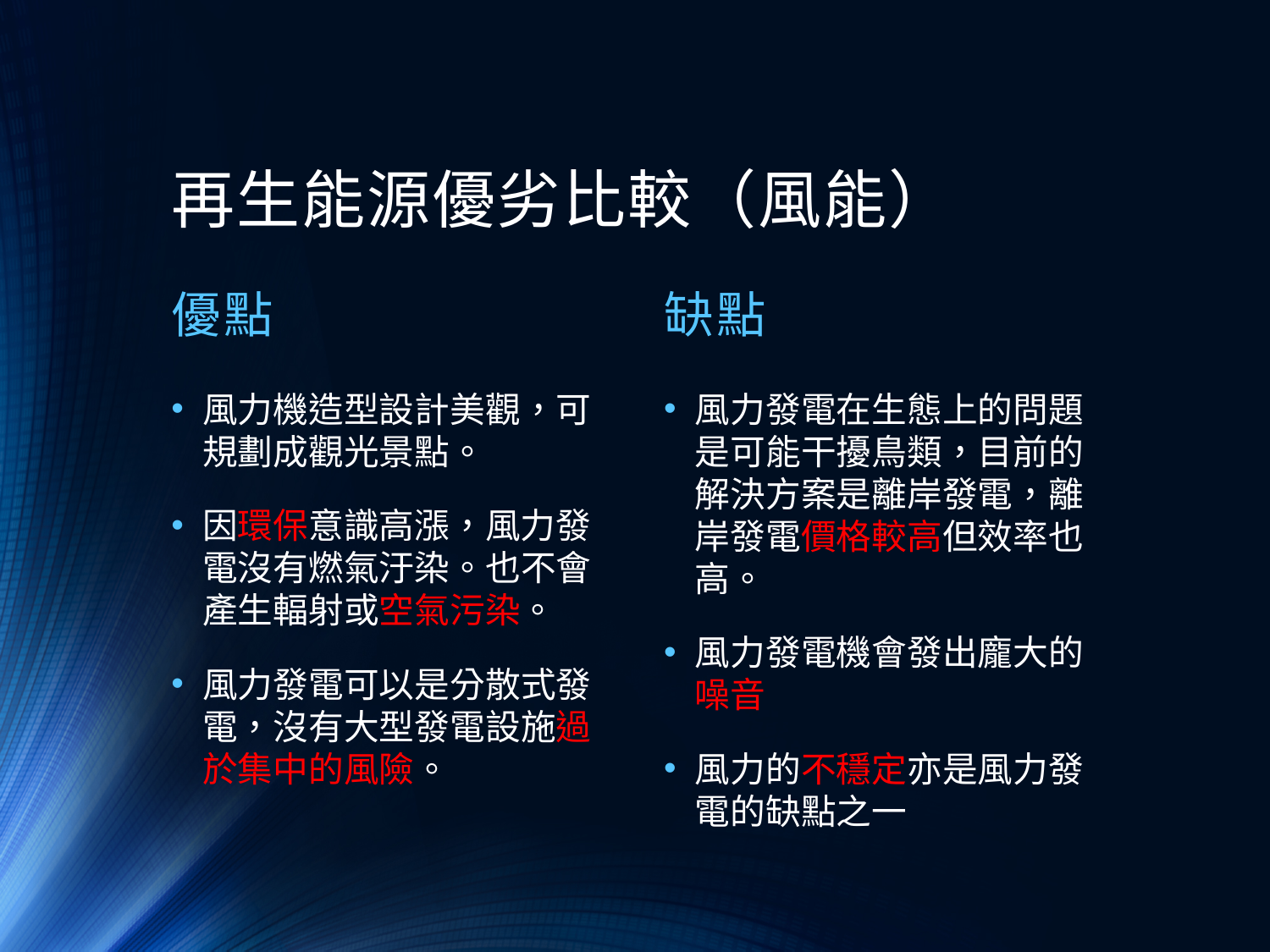

# 再生能源優劣比較（風能）
優點
缺點
風力機造型設計美觀，可規劃成觀光景點。
因環保意識高漲，風力發電沒有燃氣汙染。也不會產生輻射或空氣污染。
風力發電可以是分散式發電，沒有大型發電設施過於集中的風險。
風力發電在生態上的問題是可能干擾鳥類，目前的解決方案是離岸發電，離岸發電價格較高但效率也高。
風力發電機會發出龐大的噪音
風力的不穩定亦是風力發電的缺點之一